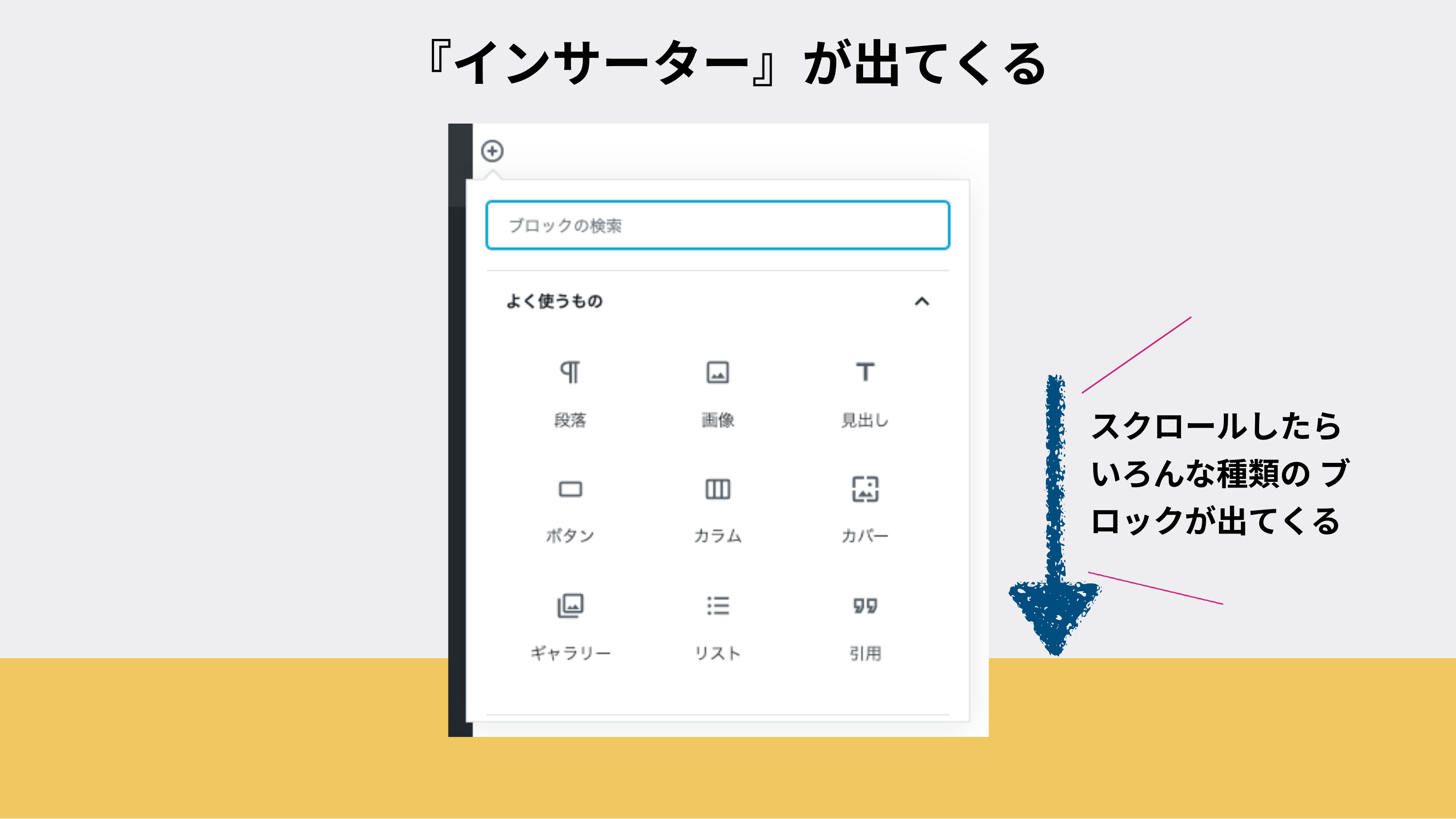

『インサーター』が出てくる

スクロールしたら いろんな種類の ブロックが出てくる